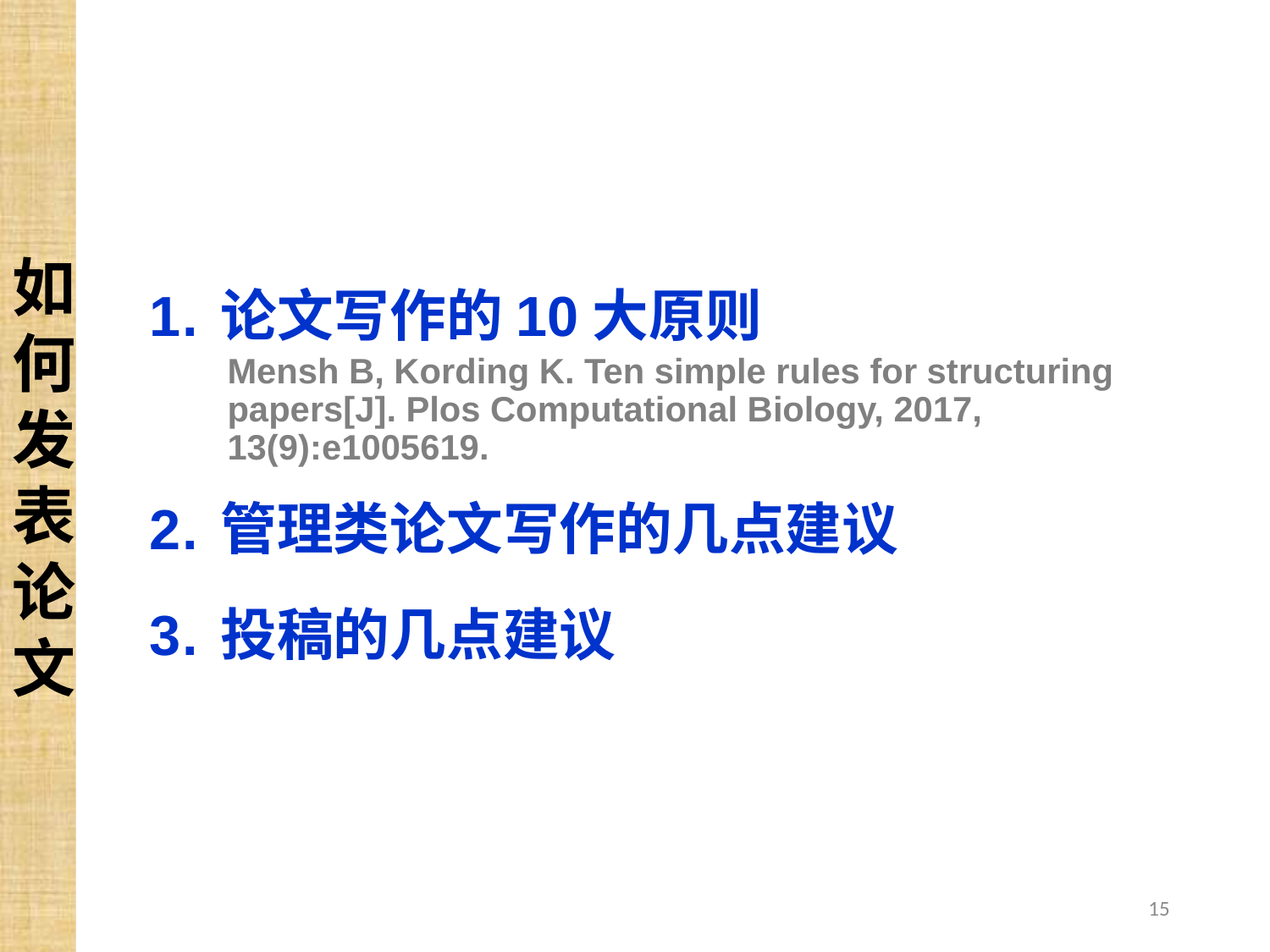

如何发表论文
论文写作的10大原则

管理类论文写作的几点建议
投稿的几点建议

Mensh B, Kording K. Ten simple rules for structuring papers[J]. Plos Computational Biology, 2017, 13(9):e1005619.
15